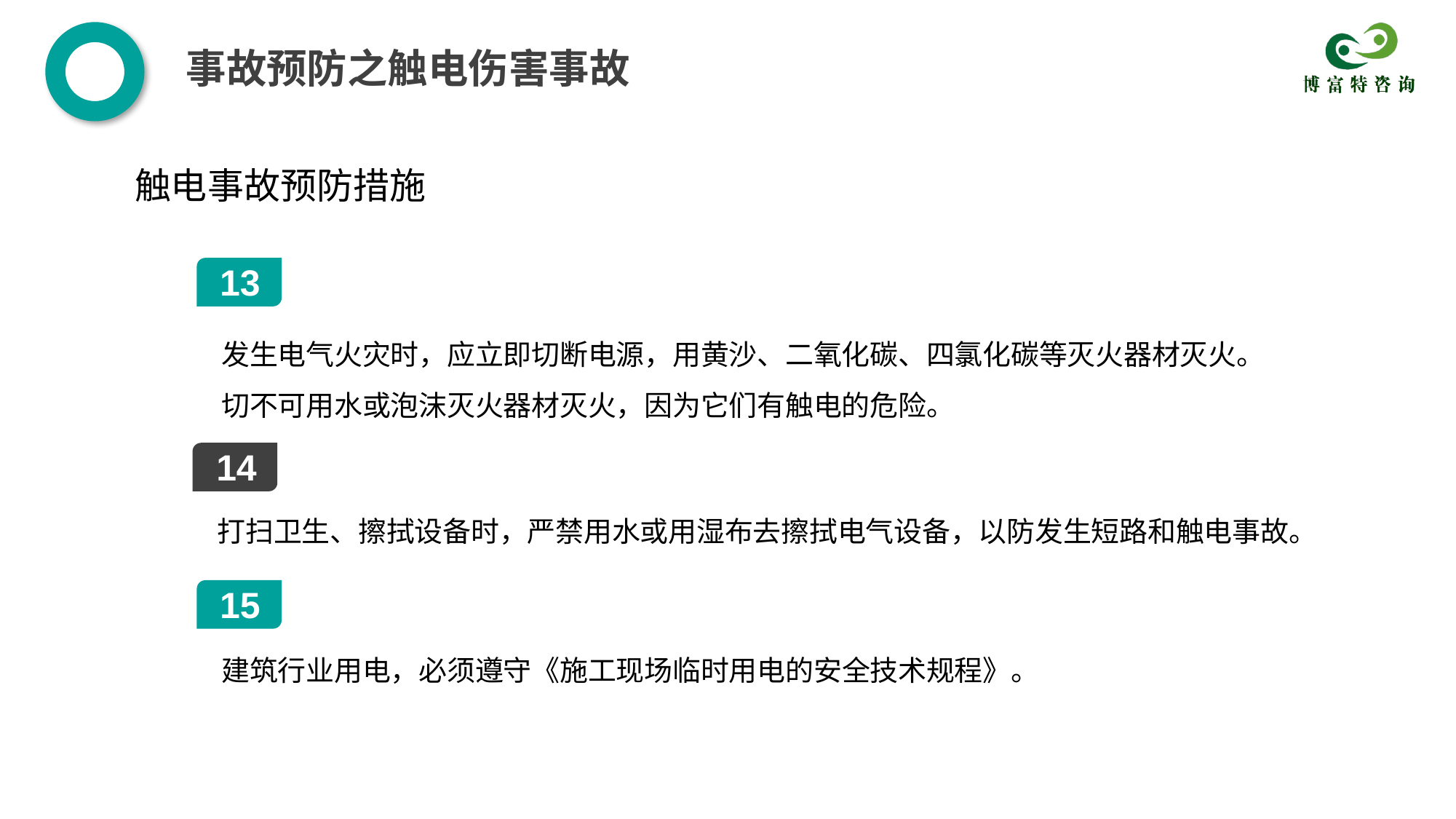

事故预防之触电伤害事故
触电事故预防措施
13

发生电气火灾时，应立即切断电源，用黄沙、二氧化碳、四氯化碳等灭火器材灭火。切不可用水或泡沫灭火器材灭火，因为它们有触电的危险。
14

打扫卫生、擦拭设备时，严禁用水或用湿布去擦拭电气设备，以防发生短路和触电事故。
15

建筑行业用电，必须遵守《施工现场临时用电的安全技术规程》。